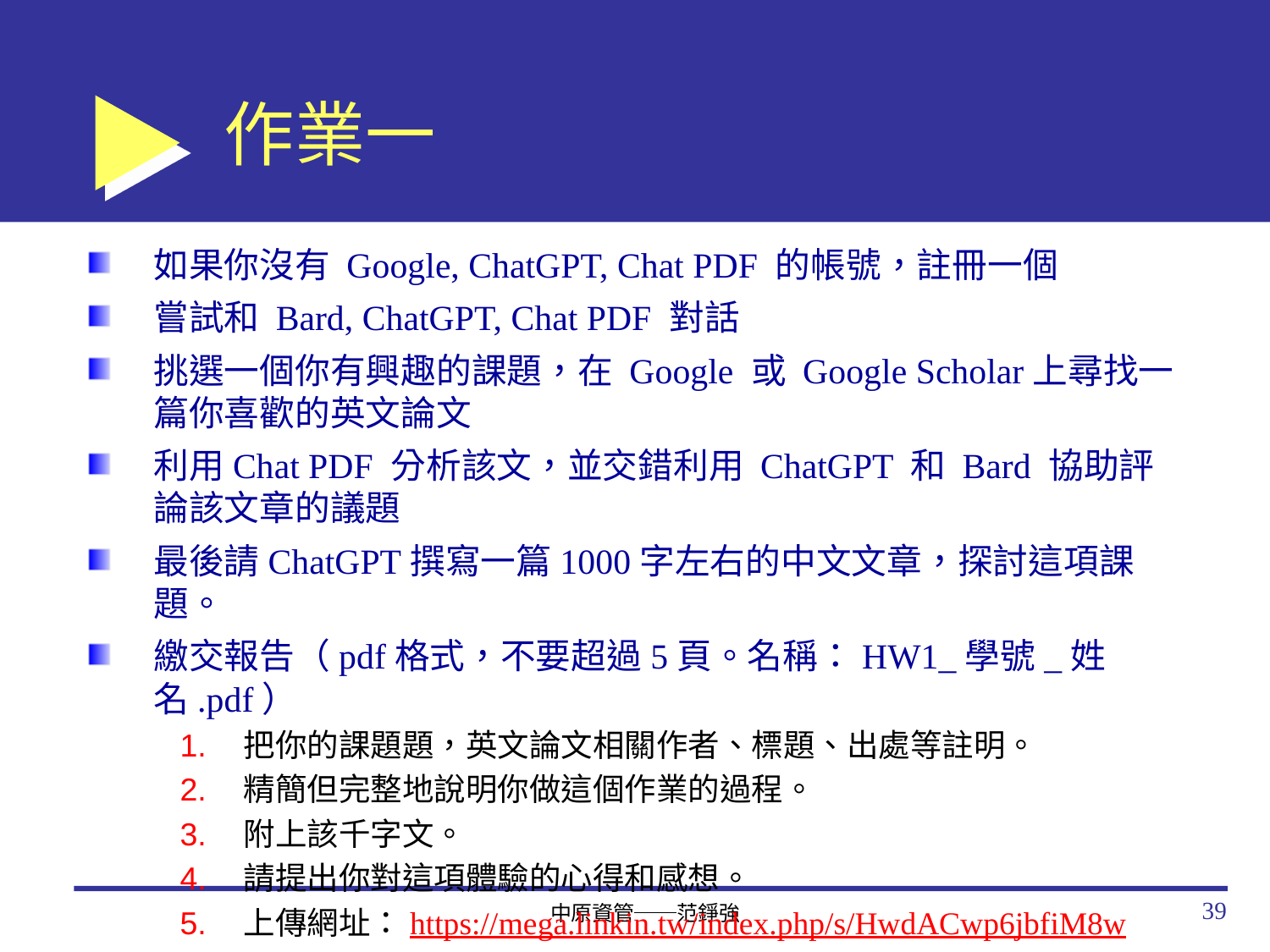

# 作業一
如果你沒有 Google, ChatGPT, Chat PDF 的帳號，註冊一個
嘗試和 Bard, ChatGPT, Chat PDF 對話
挑選一個你有興趣的課題，在 Google 或 Google Scholar上尋找一篇你喜歡的英文論文
利用Chat PDF 分析該文，並交錯利用 ChatGPT 和 Bard 協助評論該文章的議題
最後請ChatGPT撰寫一篇1000字左右的中文文章，探討這項課題。
繳交報告（pdf格式，不要超過5頁。名稱：HW1_學號_姓名.pdf）
把你的課題題，英文論文相關作者、標題、出處等註明。
精簡但完整地說明你做這個作業的過程。
附上該千字文。
請提出你對這項體驗的心得和感想。
上傳網址：https://mega.linkin.tw/index.php/s/HwdACwp6jbfiM8w
39